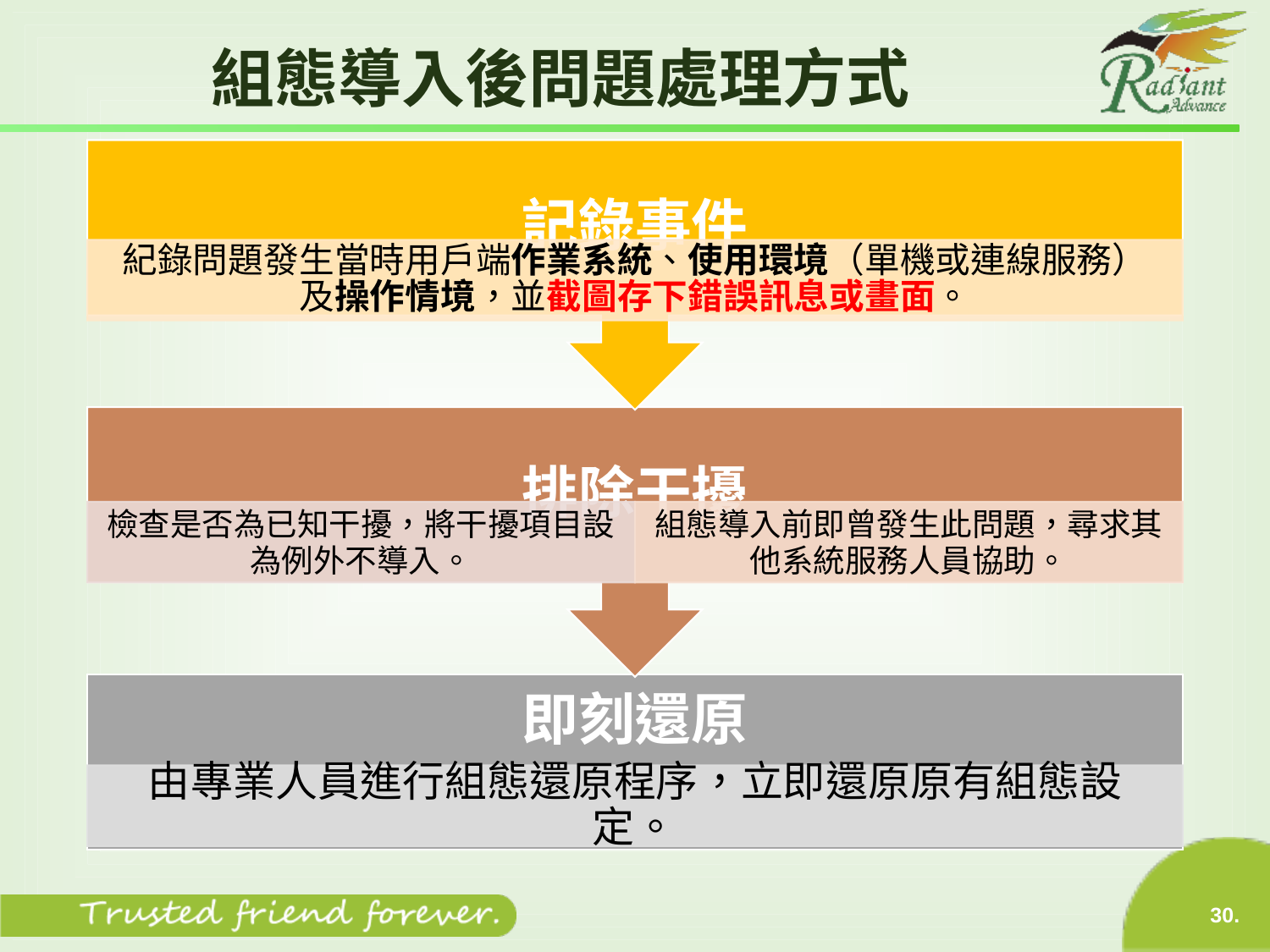

# 組態導入後問題處理方式
即刻還原
由專業人員進行組態還原程序，立即還原原有組態設定。
排除干擾
檢查是否為已知干擾，將干擾項目設為例外不導入。
組態導入前即曾發生此問題，尋求其他系統服務人員協助。
記錄事件
紀錄問題發生當時用戶端作業系統、使用環境（單機或連線服務）及操作情境，並截圖存下錯誤訊息或畫面。
30.